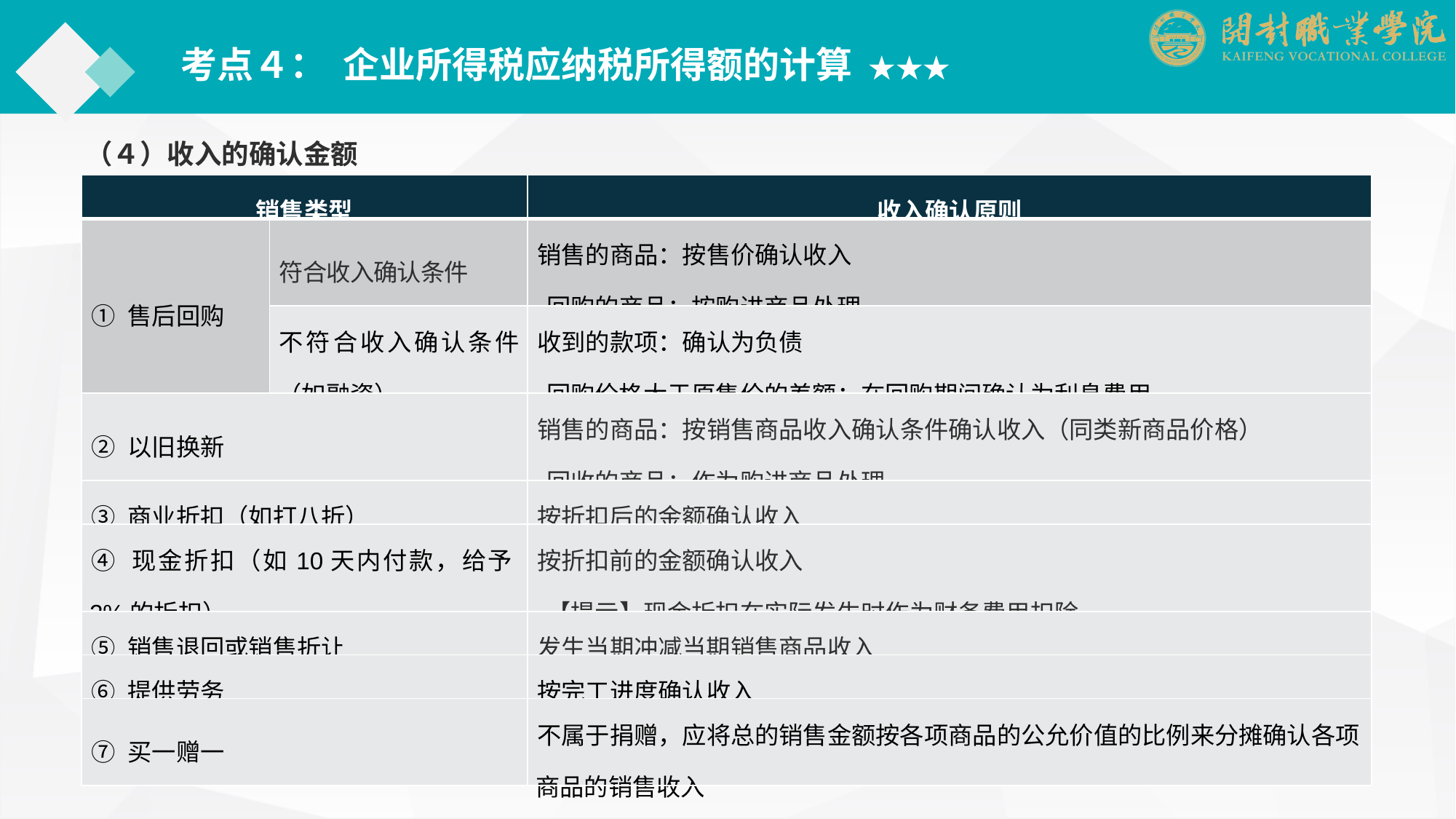

考点４：  企业所得税应纳税所得额的计算  ★★★
（４）收入的确认金额
| 销售类型 |  | 收入确认原则 |
| --- | --- | --- |
| ① 售后回购 | 符合收入确认条件 | 销售的商品：按售价确认收入 回购的商品：按购进商品处理 |
|  | 不符合收入确认条件（如融资） | 收到的款项：确认为负债 回购价格大于原售价的差额：在回购期间确认为利息费用 |
| ② 以旧换新 |  | 销售的商品：按销售商品收入确认条件确认收入（同类新商品价格） 回收的商品：作为购进商品处理 |
| ③ 商业折扣（如打八折） |  | 按折扣后的金额确认收入 |
| ④ 现金折扣（如10天内付款，给予2%的折扣） |  | 按折扣前的金额确认收入 【提示】现金折扣在实际发生时作为财务费用扣除 |
| ⑤ 销售退回或销售折让 |  | 发生当期冲减当期销售商品收入 |
| ⑥ 提供劳务 |  | 按完工进度确认收入 |
| ⑦ 买一赠一 |  | 不属于捐赠，应将总的销售金额按各项商品的公允价值的比例来分摊确认各项商品的销售收入 |